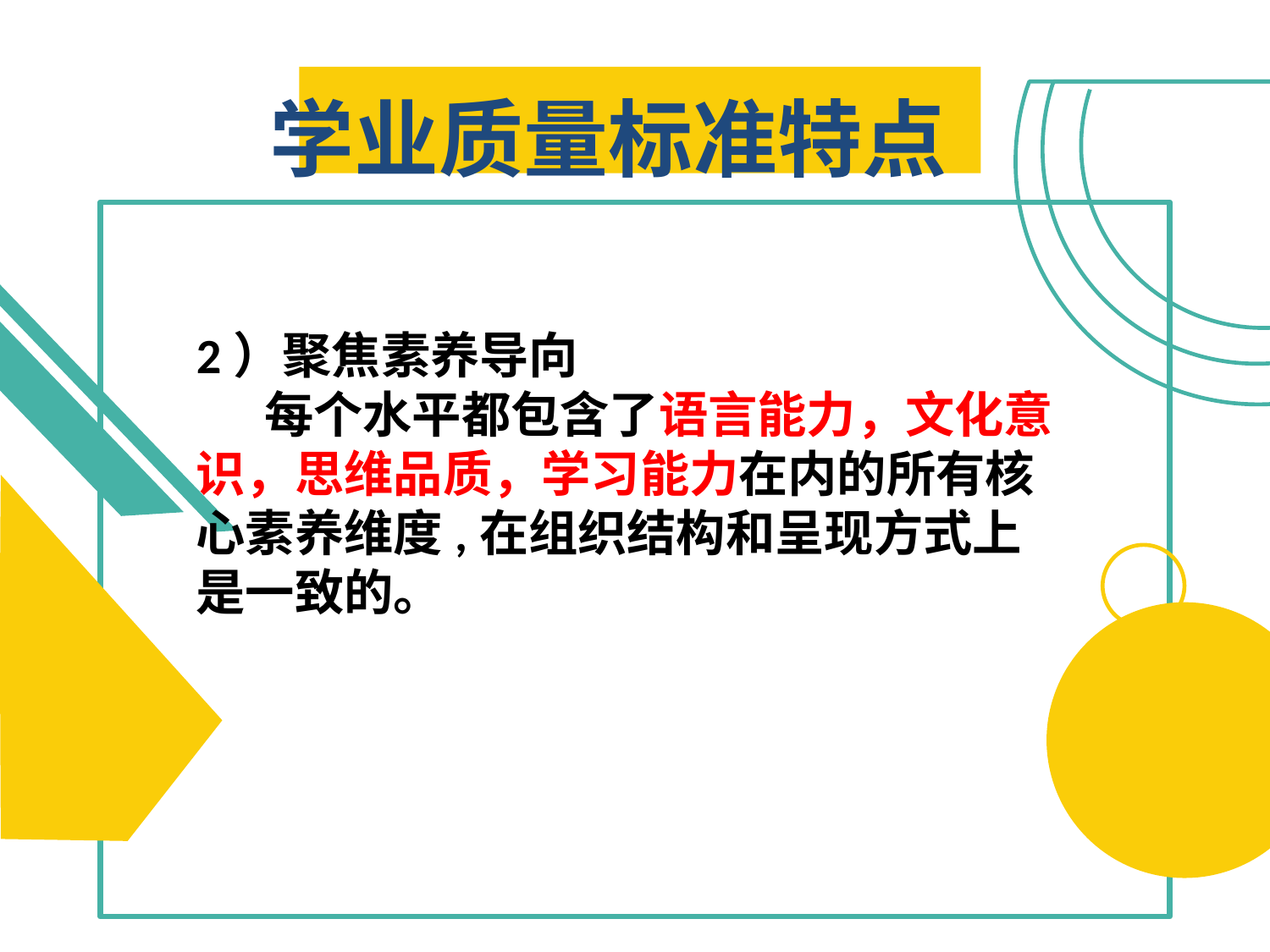

学业质量标准特点

2）聚焦素养导向
     每个水平都包含了语言能力，文化意识，思维品质，学习能力在内的所有核心素养维度,在组织结构和呈现方式上是一致的。